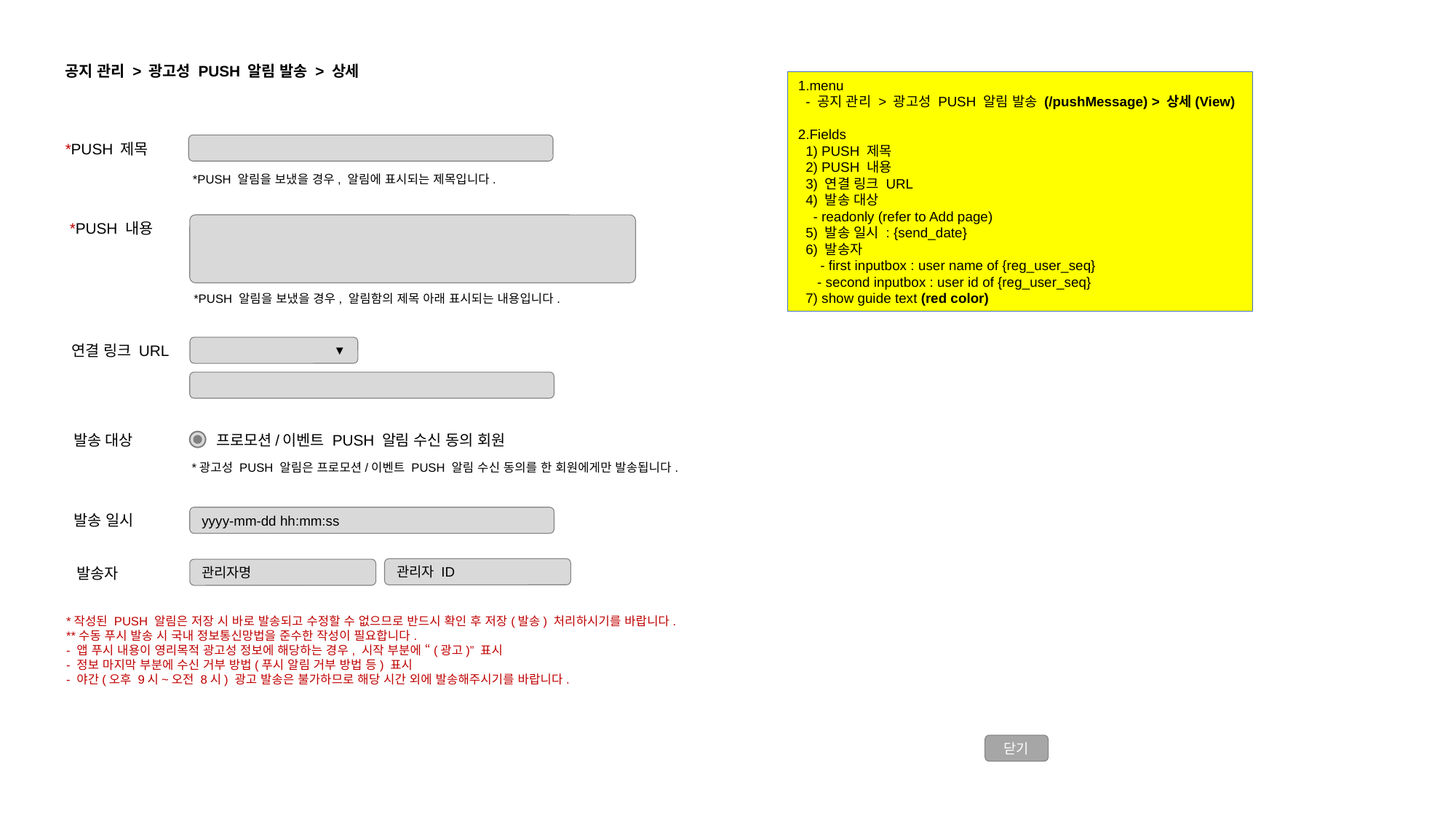

공지 관리 > 광고성 PUSH 알림 발송 > 상세
1.menu
  - 공지 관리 > 광고성 PUSH 알림 발송 (/pushMessage) > 상세(View)

2.Fields
  1) PUSH 제목
  2) PUSH 내용
  3) 연결 링크 URL
  4) 발송 대상
    - readonly (refer to Add page)
  5) 발송 일시 : {send_date}
  6) 발송자
     - first inputbox : user name of {reg_user_seq}
     - second inputbox : user id of {reg_user_seq}
  7) show guide text (red color)
*PUSH 제목

*PUSH 알림을 보냈을 경우, 알림에 표시되는 제목입니다.
*PUSH 내용

*PUSH 알림을 보냈을 경우, 알림함의 제목 아래 표시되는 내용입니다.
연결 링크 URL
▼

발송 대상
프로모션/이벤트 PUSH 알림 수신 동의 회원

*광고성 PUSH 알림은 프로모션/이벤트 PUSH 알림 수신 동의를 한 회원에게만 발송됩니다.
발송 일시
yyyy-mm-dd hh:mm:ss
관리자 ID
발송자
관리자명
*작성된 PUSH 알림은 저장 시 바로 발송되고 수정할 수 없으므로 반드시 확인 후 저장(발송) 처리하시기를 바랍니다.
**수동 푸시 발송 시 국내 정보통신망법을 준수한 작성이 필요합니다.
- 앱 푸시 내용이 영리목적 광고성 정보에 해당하는 경우, 시작 부분에 “(광고)” 표시
- 정보 마지막 부분에 수신 거부 방법(푸시 알림 거부 방법 등) 표시
- 야간(오후 9시~오전 8시) 광고 발송은 불가하므로 해당 시간 외에 발송해주시기를 바랍니다.
닫기